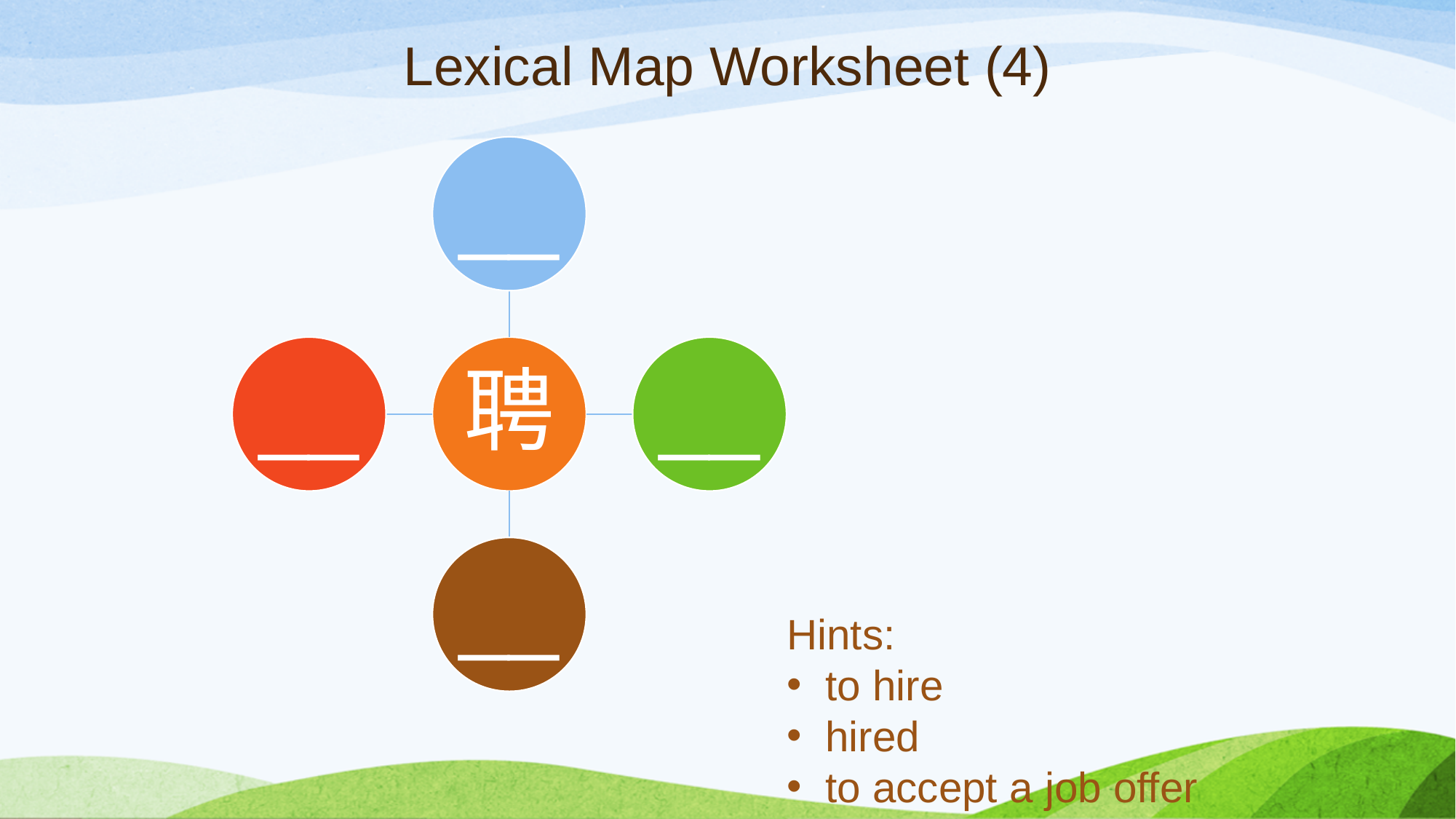

# Lexical Map Worksheet (4)
聘

__

__

__

__
Hints:
  to hire
  hired
  to accept a job offer